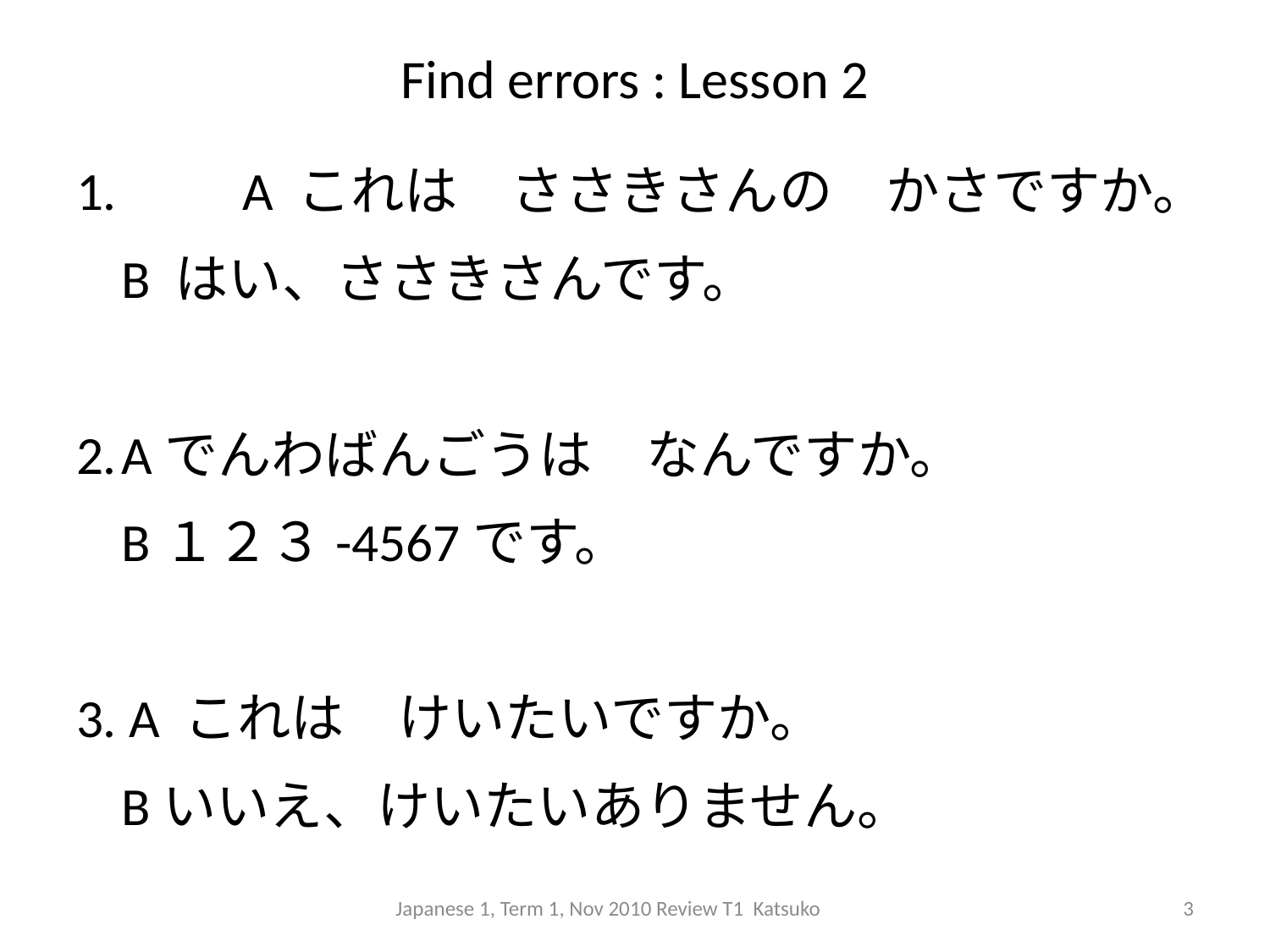

# Find errors : Lesson 2
1. 	A これは　ささきさんの　かさですか。
	B はい、ささきさんです。

2.	Aでんわばんごうは　なんですか。
	B１２３-4567です。

3. A これは　けいたいですか。
	Bいいえ、けいたいありません。
Japanese 1, Term 1, Nov 2010 Review T1  Katsuko
3